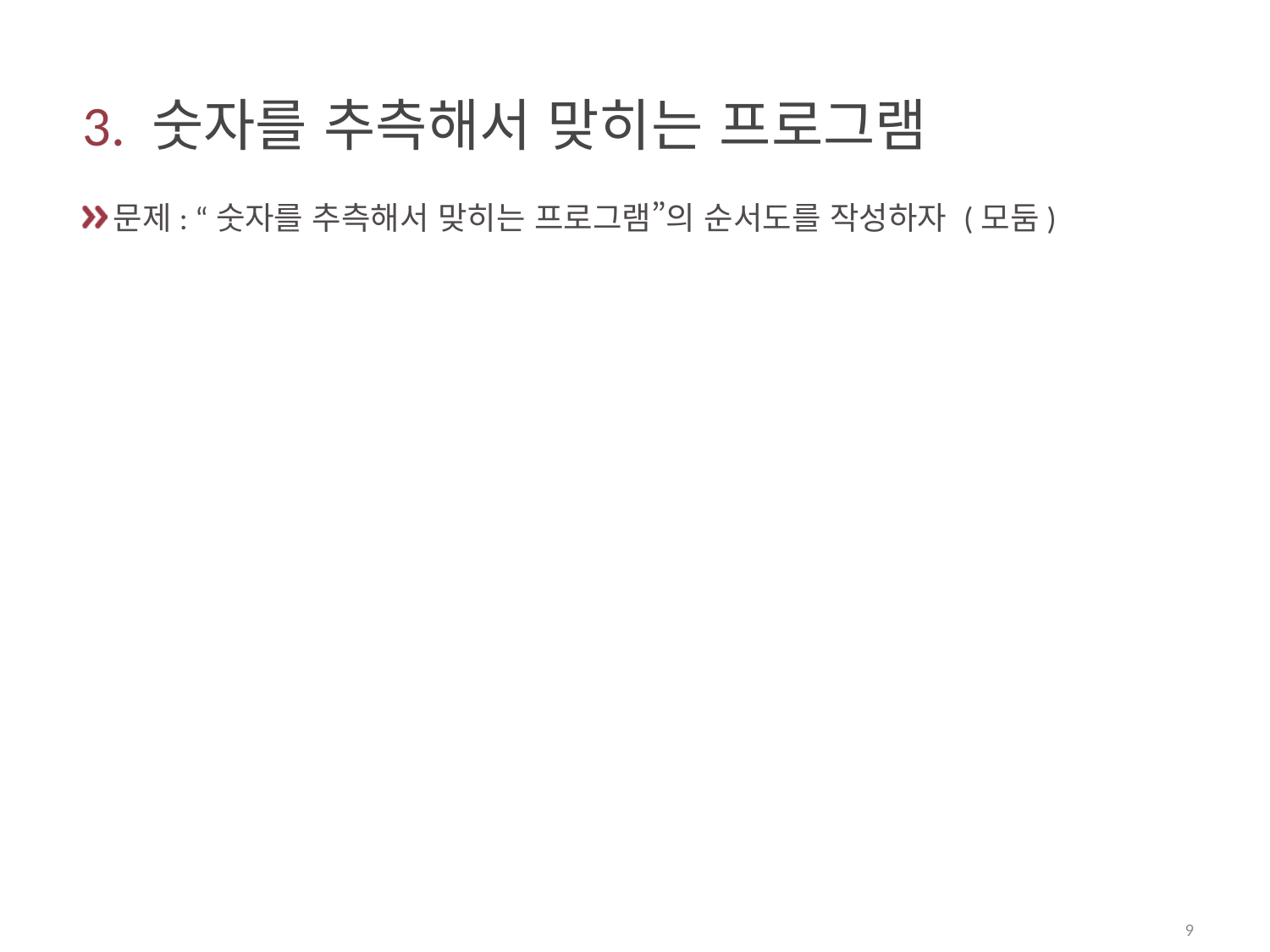

# 3. 숫자를 추측해서 맞히는 프로그램
문제: “숫자를 추측해서 맞히는 프로그램”의 순서도를 작성하자 (모둠)
9